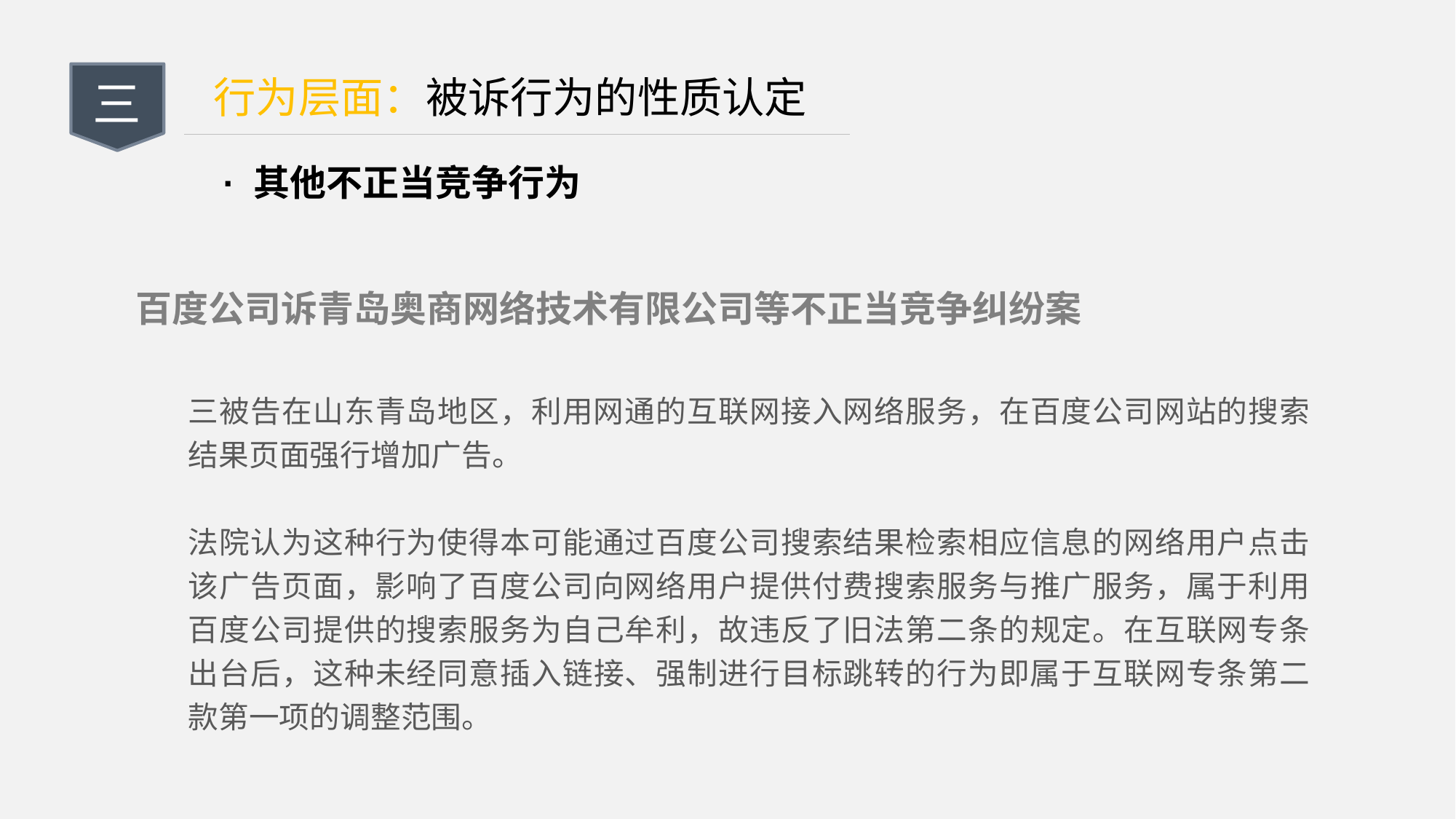

三
行为层面：被诉行为的性质认定
· 其他不正当竞争行为
百度公司诉青岛奥商网络技术有限公司等不正当竞争纠纷案
三被告在山东青岛地区，利用网通的互联网接入网络服务，在百度公司网站的搜索结果页面强行增加广告。

法院认为这种行为使得本可能通过百度公司搜索结果检索相应信息的网络用户点击该广告页面，影响了百度公司向网络用户提供付费搜索服务与推广服务，属于利用百度公司提供的搜索服务为自己牟利，故违反了旧法第二条的规定。在互联网专条出台后，这种未经同意插入链接、强制进行目标跳转的行为即属于互联网专条第二款第一项的调整范围。